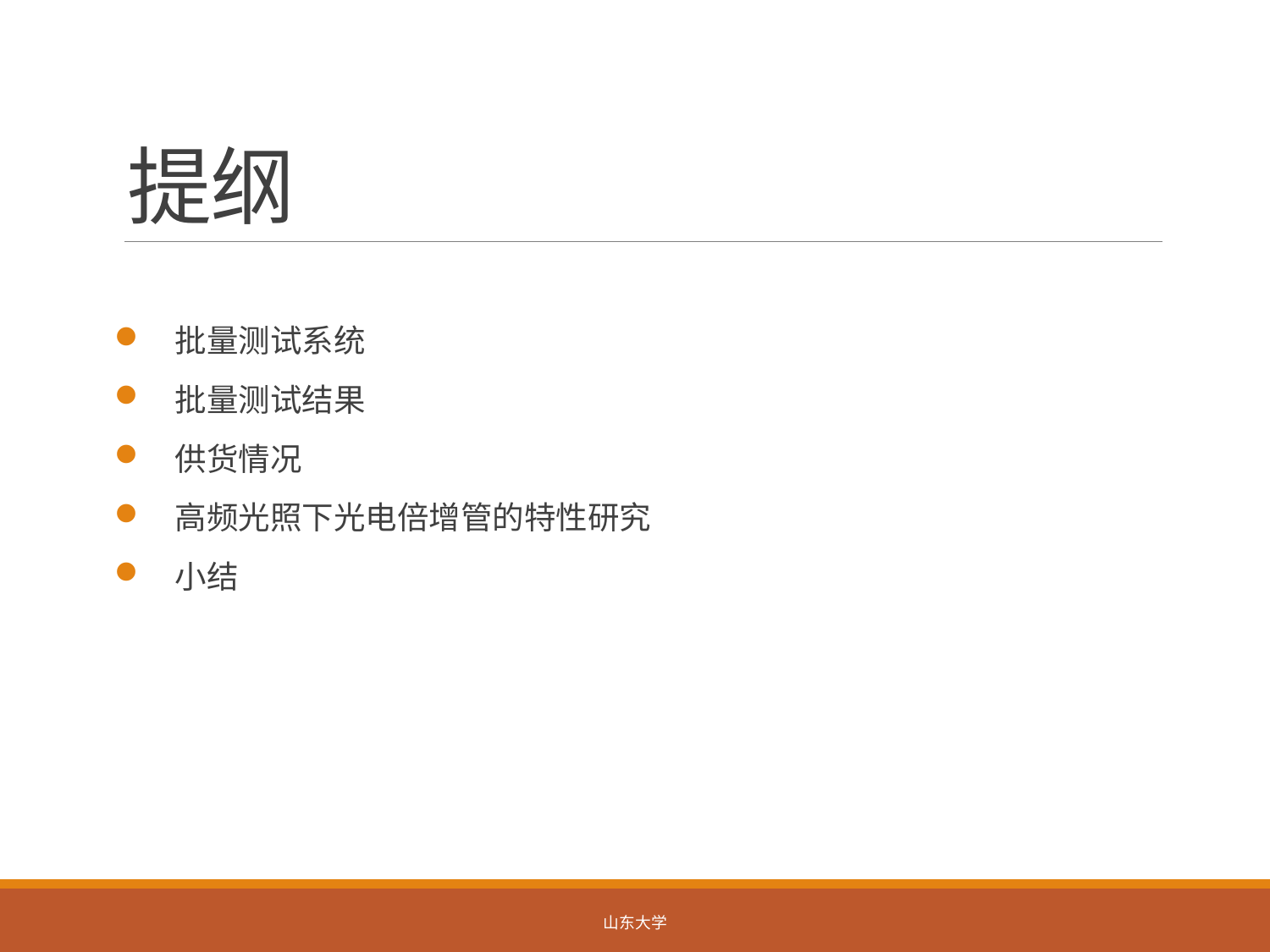

# 提纲

   批量测试系统
   批量测试结果
   供货情况
   高频光照下光电倍增管的特性研究
   小结
山东大学